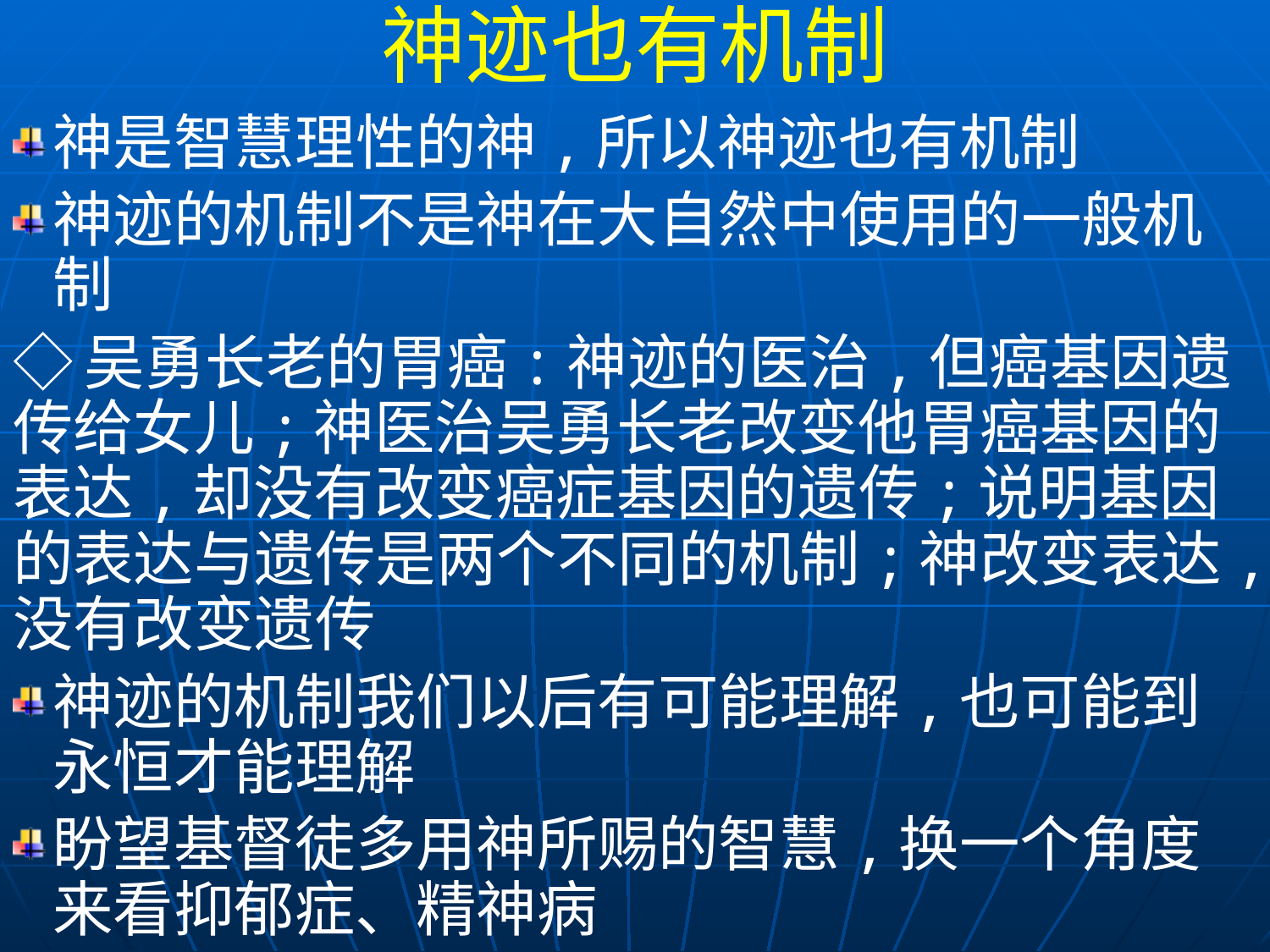

神迹也有机制
神是智慧理性的神,所以神迹也有机制
神迹的机制不是神在大自然中使用的一般机制
◇吴勇长老的胃癌:神迹的医治,但癌基因遗传给女儿;神医治吴勇长老改变他胃癌基因的表达,却没有改变癌症基因的遗传;说明基因的表达与遗传是两个不同的机制;神改变表达,没有改变遗传
神迹的机制我们以后有可能理解,也可能到永恒才能理解
盼望基督徒多用神所赐的智慧,换一个角度来看抑郁症、精神病